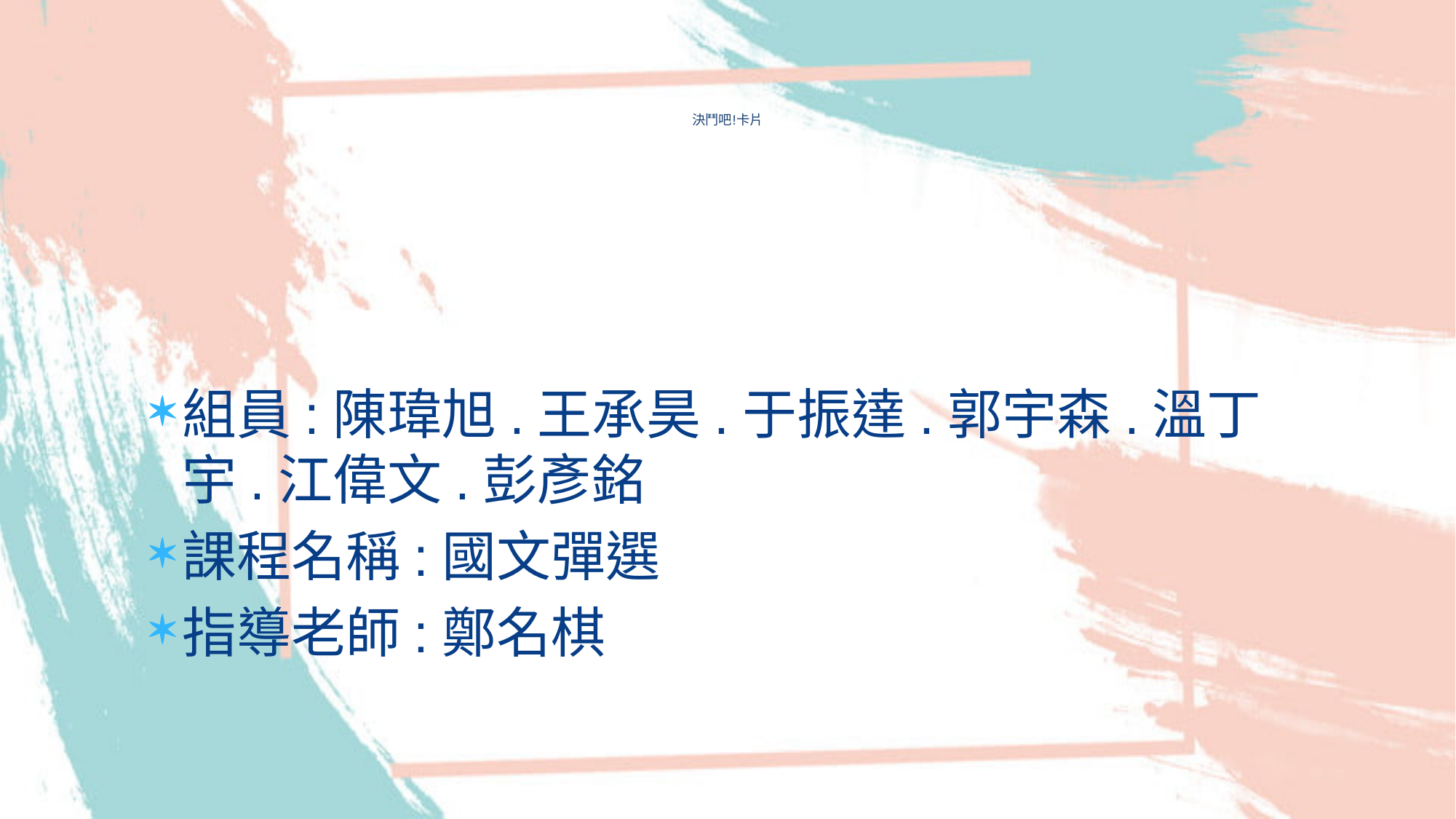

# 決鬥吧!卡片

組員:陳瑋旭.王承昊.于振達.郭宇森.溫丁宇.江偉文.彭彥銘
課程名稱:國文彈選
指導老師:鄭名棋